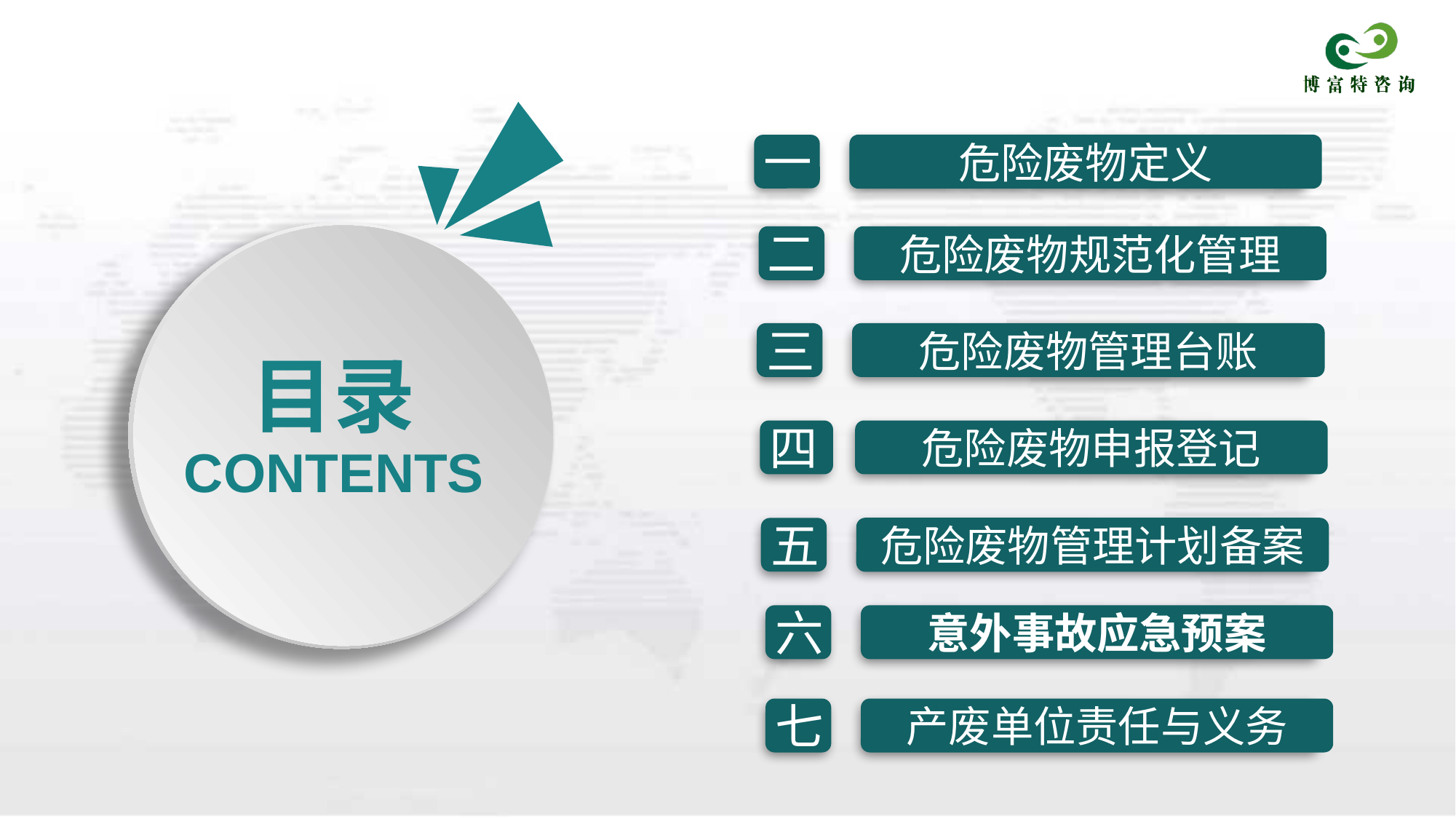

一

危险废物定义

二

危险废物规范化管理

三

危险废物管理台账
目录
四

危险废物申报登记
CONTENTS
五

危险废物管理计划备案
六

意外事故应急预案
七

产废单位责任与义务